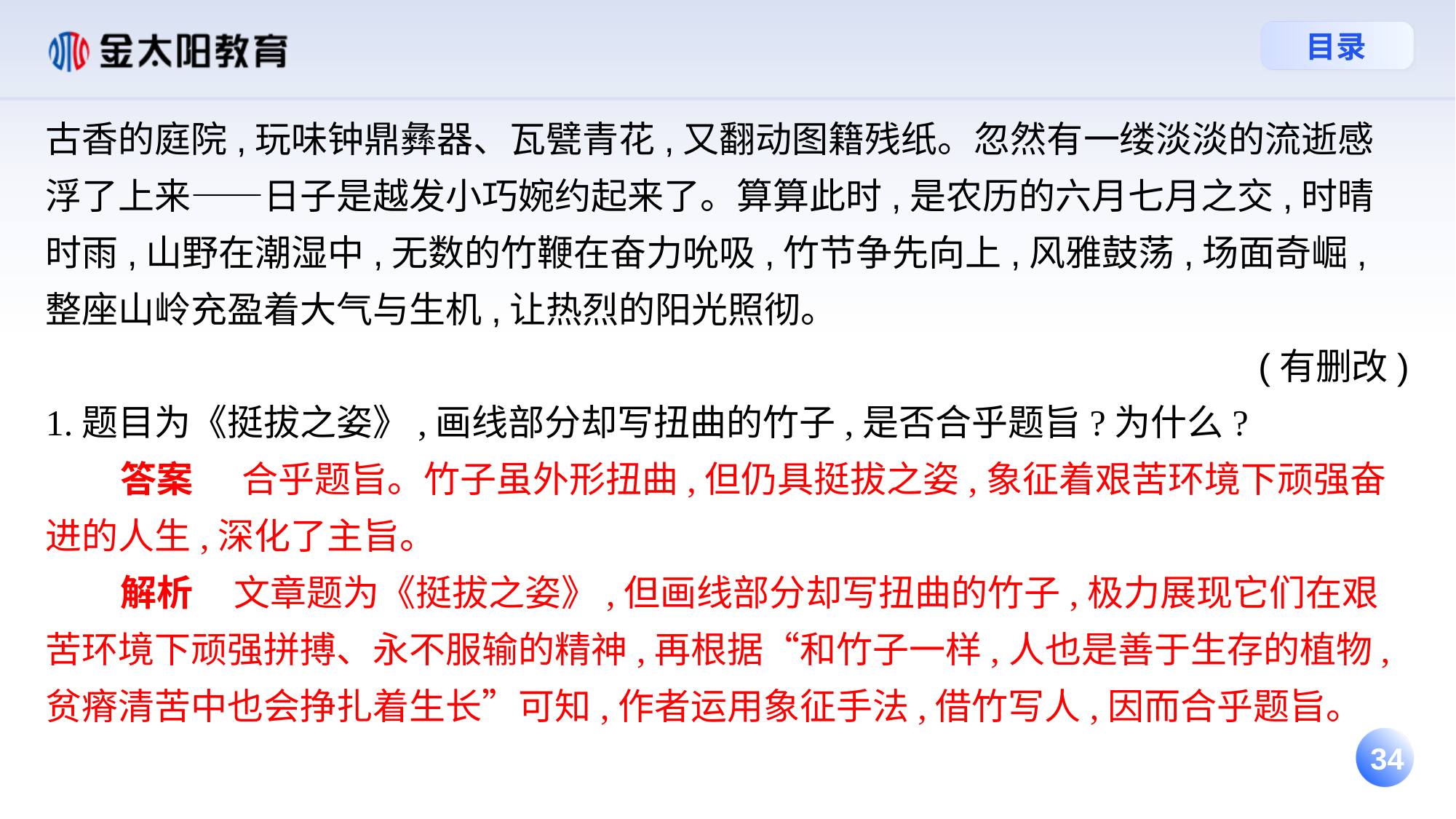

古香的庭院,玩味钟鼎彝器、瓦甓青花,又翻动图籍残纸。忽然有一缕淡淡的流逝感浮了上来——日子是越发小巧婉约起来了。算算此时,是农历的六月七月之交,时晴时雨,山野在潮湿中,无数的竹鞭在奋力吮吸,竹节争先向上,风雅鼓荡,场面奇崛,整座山岭充盈着大气与生机,让热烈的阳光照彻。
(有删改)
1.题目为《挺拔之姿》,画线部分却写扭曲的竹子,是否合乎题旨?为什么?
        答案      合乎题旨。竹子虽外形扭曲,但仍具挺拔之姿,象征着艰苦环境下顽强奋进的人生,深化了主旨。
        解析     文章题为《挺拔之姿》,但画线部分却写扭曲的竹子,极力展现它们在艰苦环境下顽强拼搏、永不服输的精神,再根据“和竹子一样,人也是善于生存的植物,贫瘠清苦中也会挣扎着生长”可知,作者运用象征手法,借竹写人,因而合乎题旨。